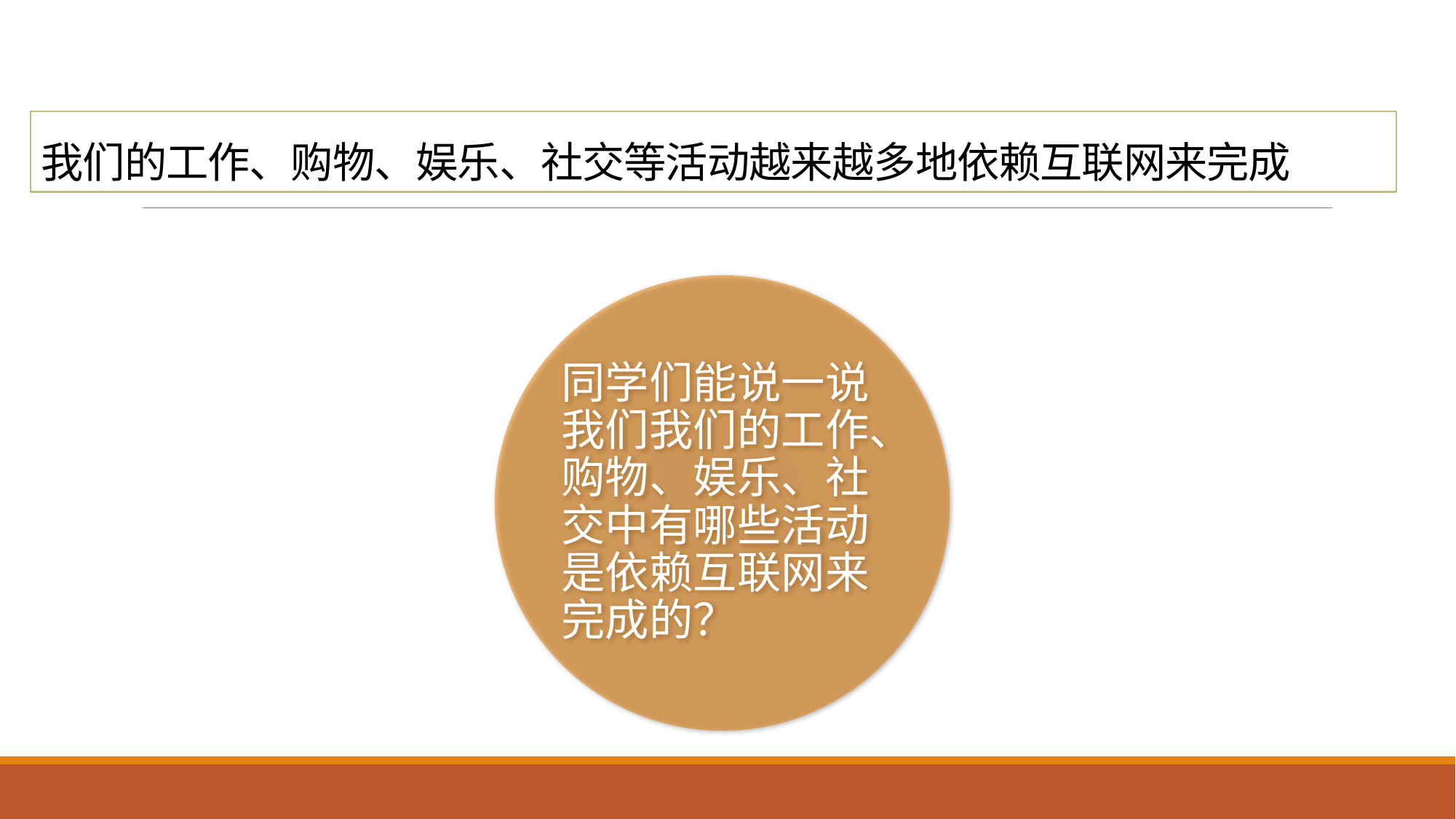

# 我们的工作、购物、娱乐、社交等活动越来越多地依赖互联网来完成
同学们能说一说我们我们的工作、购物、娱乐、社交中有哪些活动是依赖互联网来完成的？